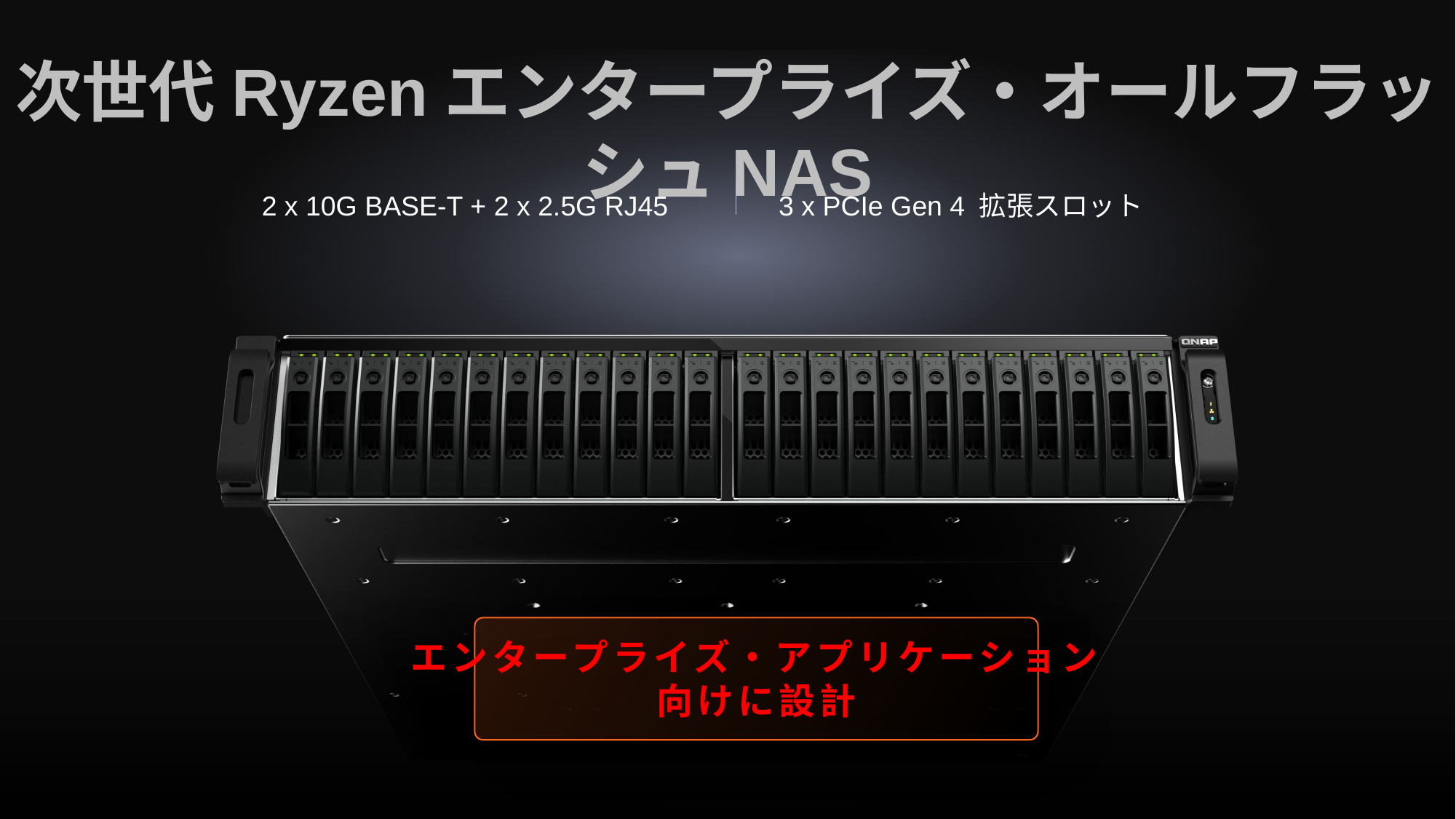

次世代Ryzenエンタープライズ・オールフラッシュNAS
2 x 10G BASE-T + 2 x 2.5G RJ45
3 x PCIe Gen 4 拡張スロット

エンタープライズ・アプリケーション
向けに設計